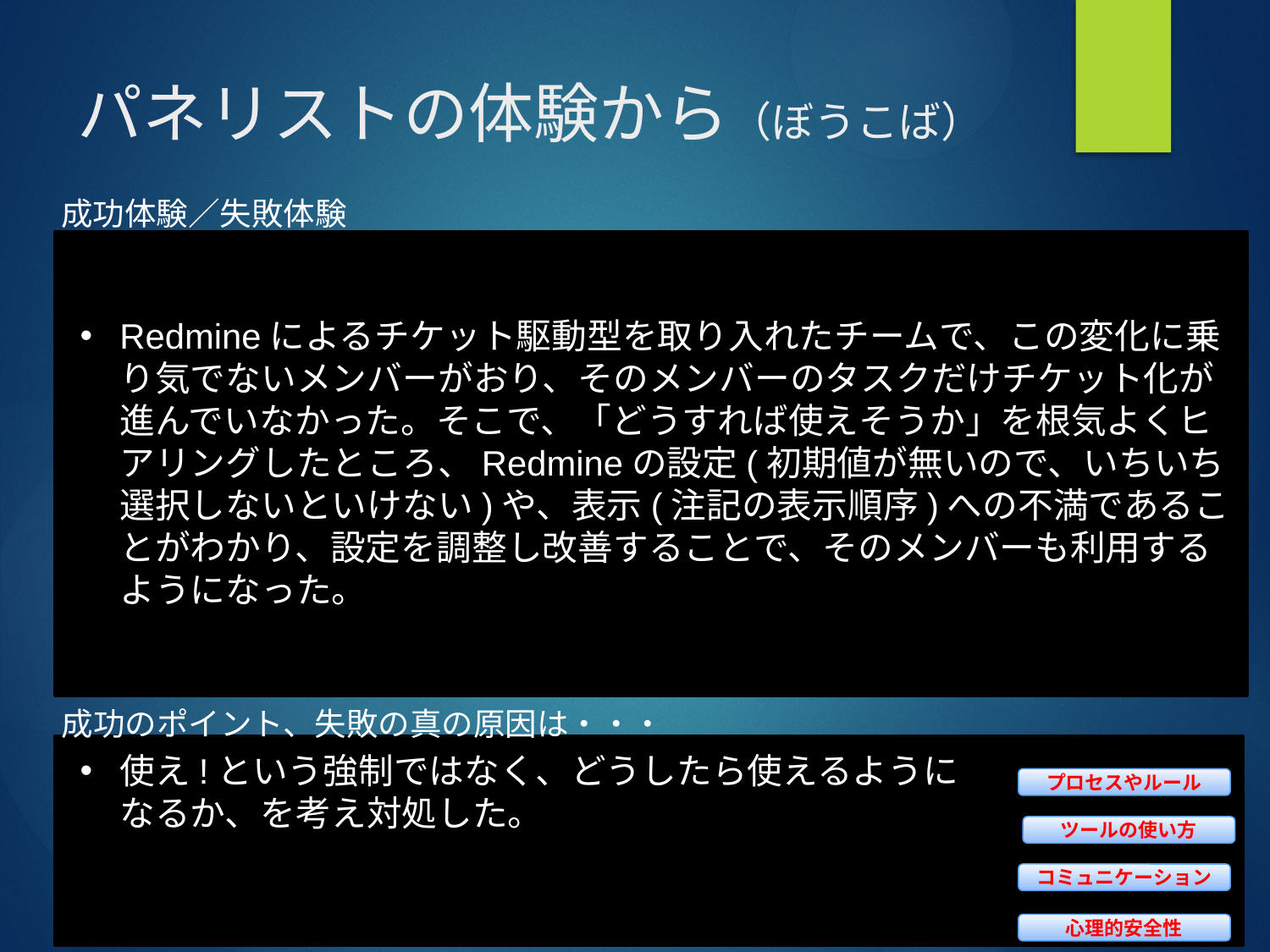

# パネリストの体験から（ぼうこば）
成功体験／失敗体験

Redmineによるチケット駆動型を取り入れたチームで、この変化に乗り気でないメンバーがおり、そのメンバーのタスクだけチケット化が進んでいなかった。そこで、「どうすれば使えそうか」を根気よくヒアリングしたところ、Redmineの設定(初期値が無いので、いちいち選択しないといけない)や、表示(注記の表示順序)への不満であることがわかり、設定を調整し改善することで、そのメンバーも利用するようになった。
成功のポイント、失敗の真の原因は・・・

使え!という強制ではなく、どうしたら使えるようになるか、を考え対処した。
プロセスやルール
ツールの使い方
コミュニケーション
心理的安全性